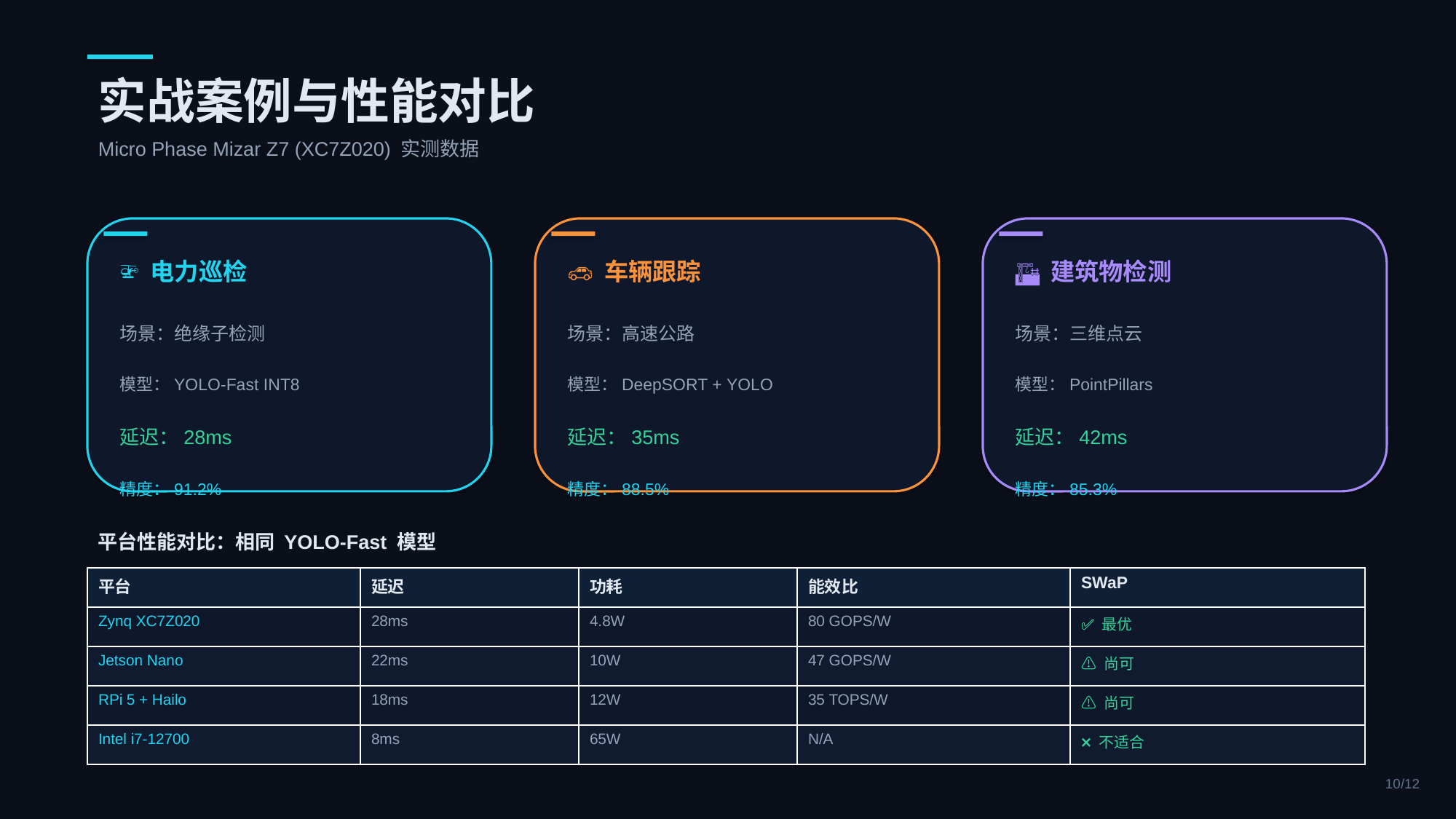

实战案例与性能对比
Micro Phase Mizar Z7 (XC7Z020) 实测数据

🚁 电力巡检
🚗 车辆跟踪
🏗️ 建筑物检测
场景：绝缘子检测
模型：YOLO-Fast INT8
延迟：28ms
精度：91.2%
场景：高速公路
模型：DeepSORT + YOLO
延迟：35ms
精度：88.5%
场景：三维点云
模型：PointPillars
延迟：42ms
精度：85.3%
平台性能对比：相同 YOLO-Fast 模型
| 平台 | 延迟 | 功耗 | 能效比 | SWaP |
| --- | --- | --- | --- | --- |
| Zynq XC7Z020 | 28ms | 4.8W | 80 GOPS/W | ✅ 最优 |
| Jetson Nano | 22ms | 10W | 47 GOPS/W | ⚠️ 尚可 |
| RPi 5 + Hailo | 18ms | 12W | 35 TOPS/W | ⚠️ 尚可 |
| Intel i7-12700 | 8ms | 65W | N/A | ❌ 不适合 |
10/12